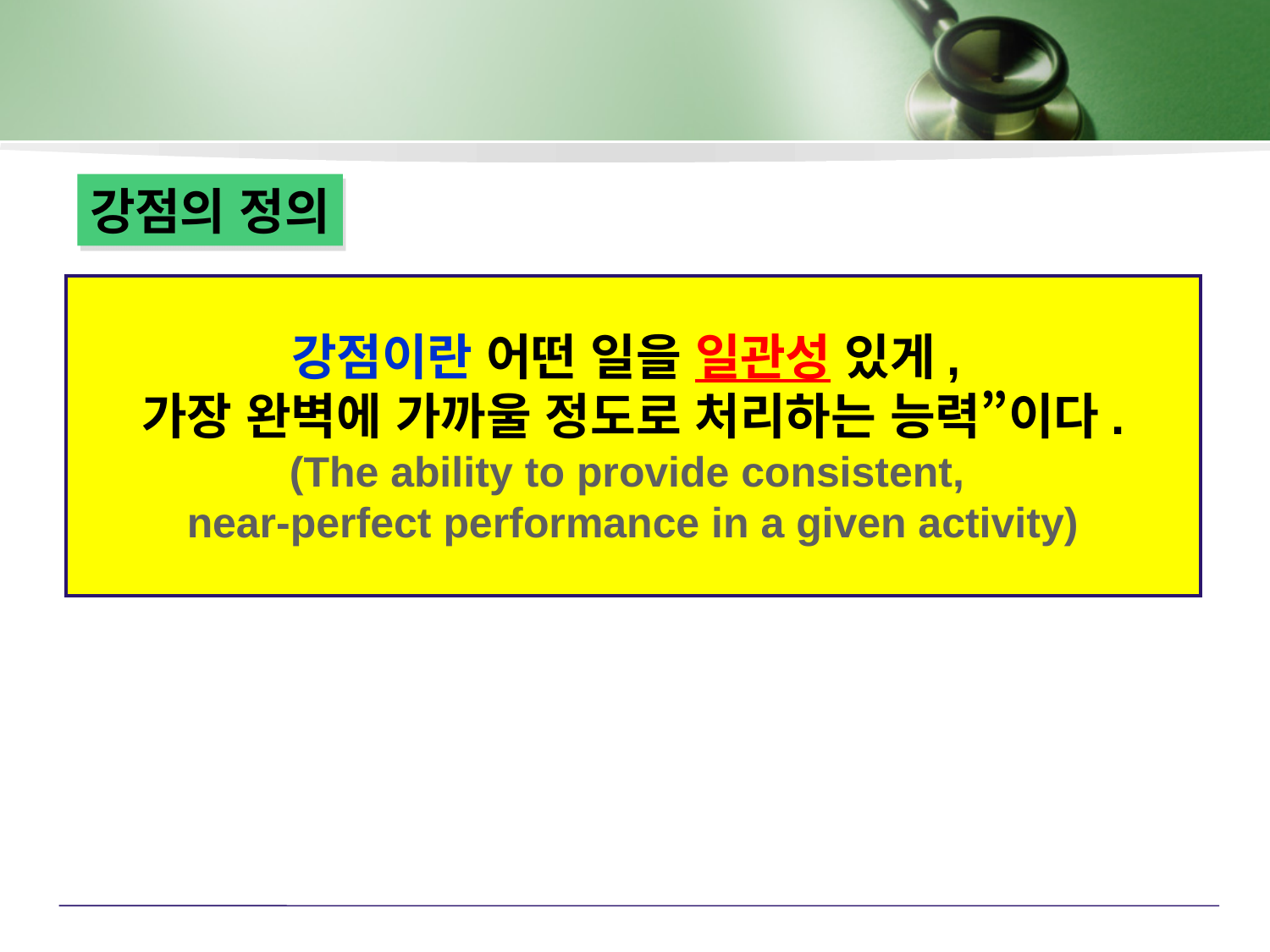

강점의 정의
강점이란 어떤 일을 일관성 있게,
가장 완벽에 가까울 정도로 처리하는 능력”이다.
(The ability to provide consistent,
near-perfect performance in a given activity)